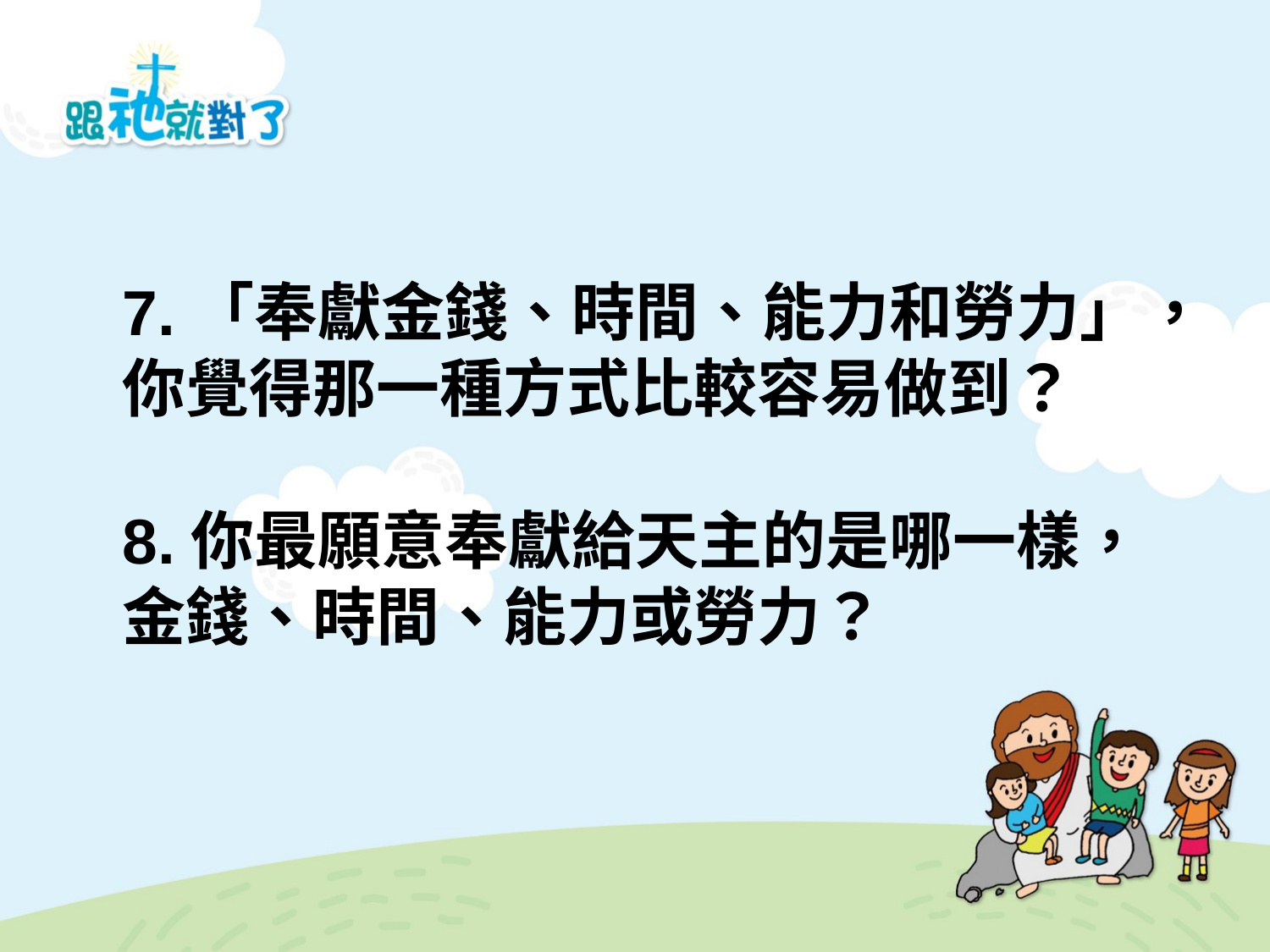

7.「奉獻金錢、時間、能力和勞力」，你覺得那一種方式比較容易做到？

8.你最願意奉獻給天主的是哪一樣，金錢、時間、能力或勞力？